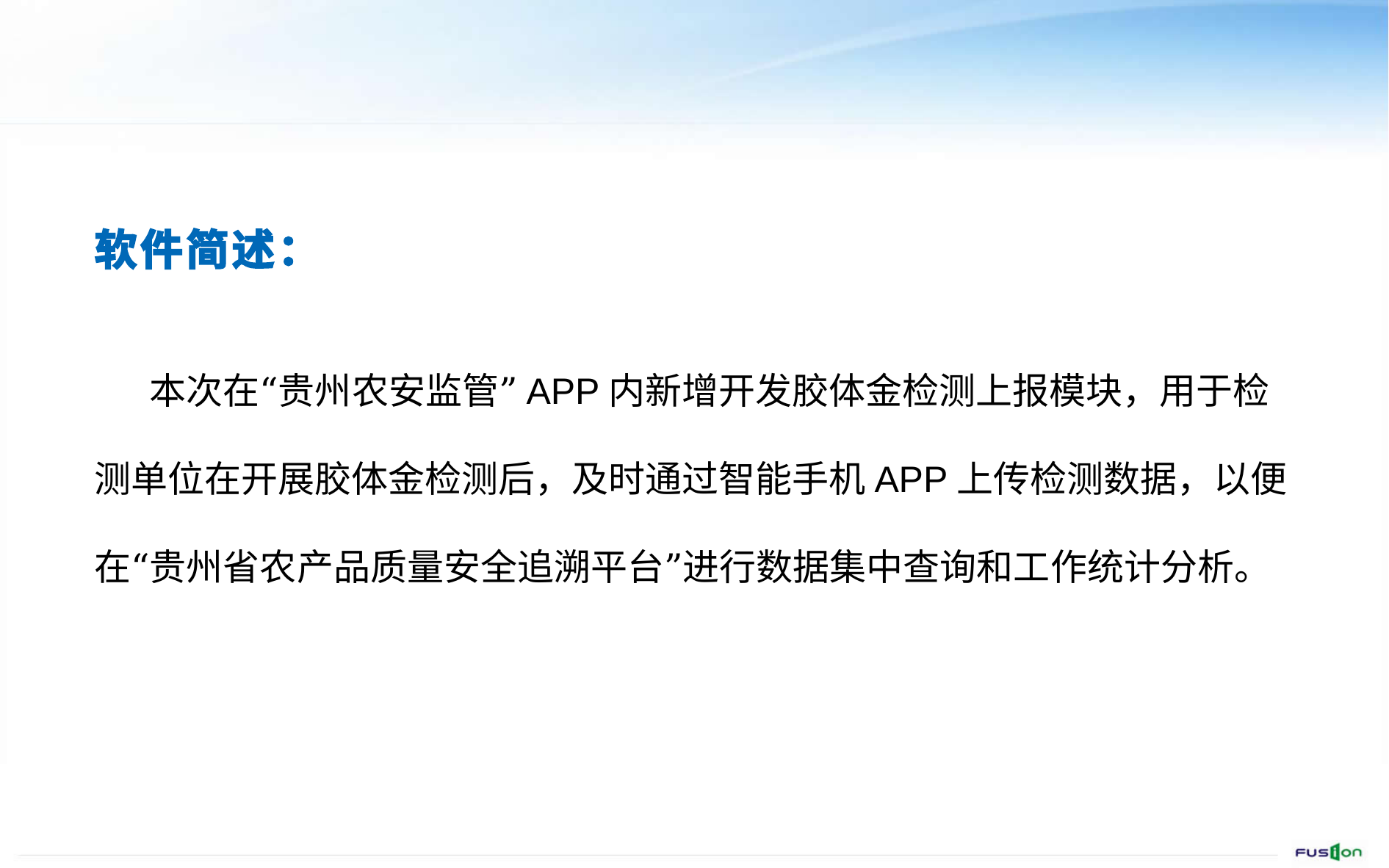

软件简述：

    本次在“贵州农安监管”APP内新增开发胶体金检测上报模块，用于检测单位在开展胶体金检测后，及时通过智能手机APP上传检测数据，以便在“贵州省农产品质量安全追溯平台”进行数据集中查询和工作统计分析。